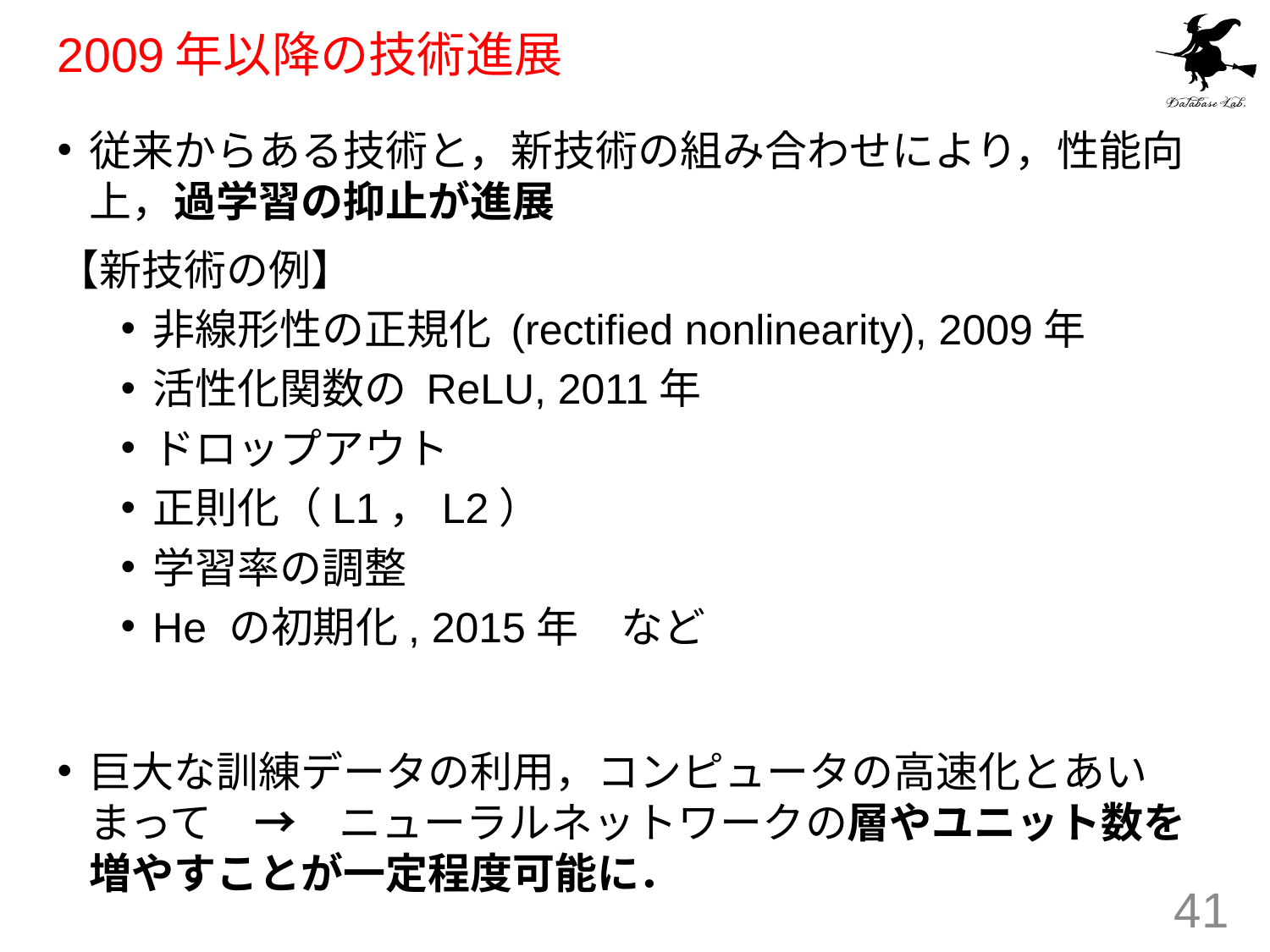

# 2009年以降の技術進展
従来からある技術と，新技術の組み合わせにより，性能向上，過学習の抑止が進展
【新技術の例】
非線形性の正規化 (rectified nonlinearity), 2009年
活性化関数の ReLU, 2011年
ドロップアウト
正則化（L1，L2）
学習率の調整
He の初期化, 2015年　など

巨大な訓練データの利用，コンピュータの高速化とあいまって　→　ニューラルネットワークの層やユニット数を増やすことが一定程度可能に．

41